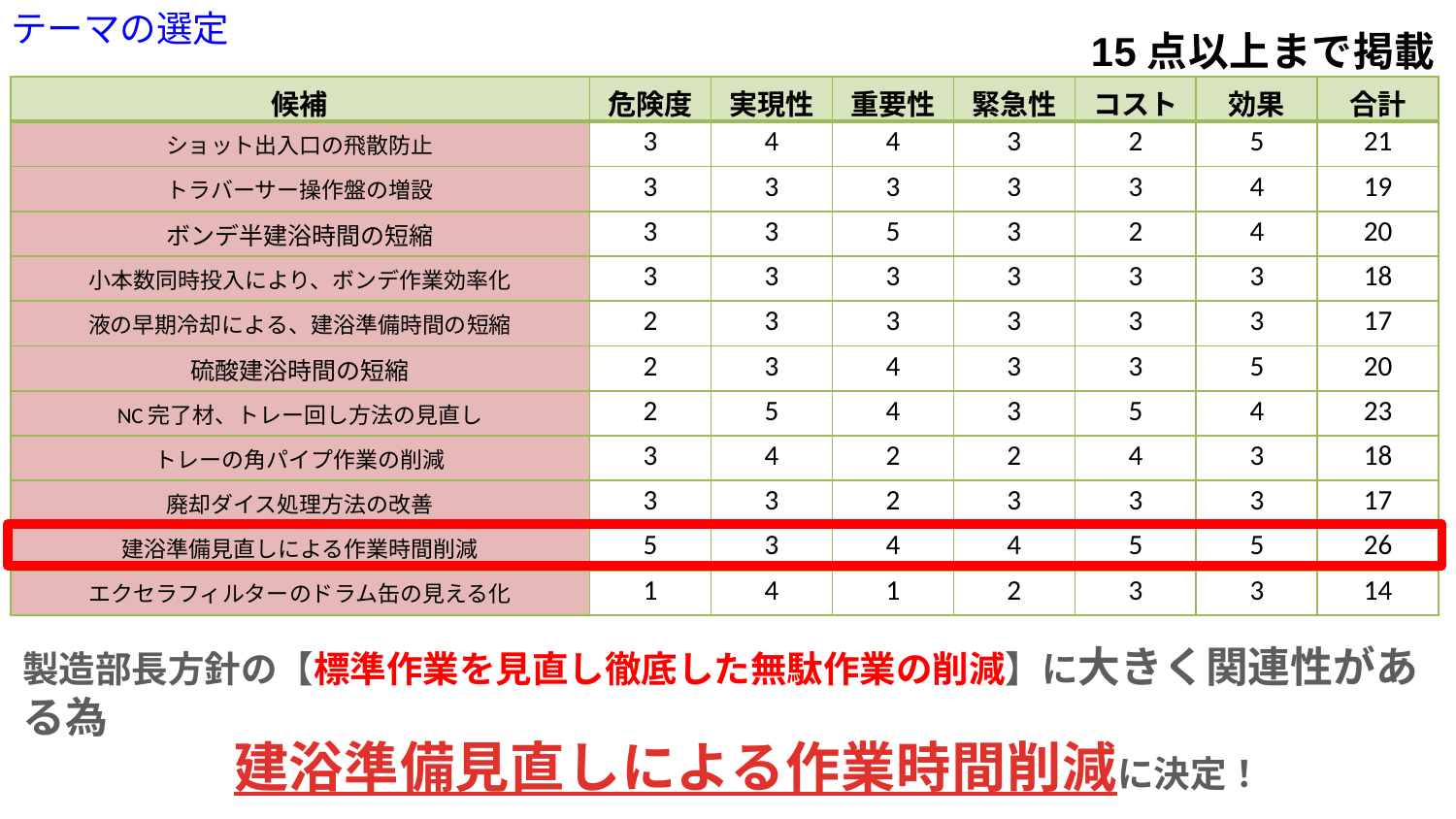

テーマの選定
15点以上まで掲載
| 候補 | 危険度 | 実現性 | 重要性 | 緊急性 | コスト | 効果 | 合計 |
| --- | --- | --- | --- | --- | --- | --- | --- |
| ショット出入口の飛散防止 | 3 | 4 | 4 | 3 | 2 | 5 | 21 |
| トラバーサー操作盤の増設 | 3 | 3 | 3 | 3 | 3 | 4 | 19 |
| ボンデ半建浴時間の短縮 | 3 | 3 | 5 | 3 | 2 | 4 | 20 |
| 小本数同時投入により、ボンデ作業効率化 | 3 | 3 | 3 | 3 | 3 | 3 | 18 |
| 液の早期冷却による、建浴準備時間の短縮 | 2 | 3 | 3 | 3 | 3 | 3 | 17 |
| 硫酸建浴時間の短縮 | 2 | 3 | 4 | 3 | 3 | 5 | 20 |
| NC完了材、トレー回し方法の見直し | 2 | 5 | 4 | 3 | 5 | 4 | 23 |
| トレーの角パイプ作業の削減 | 3 | 4 | 2 | 2 | 4 | 3 | 18 |
| 廃却ダイス処理方法の改善 | 3 | 3 | 2 | 3 | 3 | 3 | 17 |
| 建浴準備見直しによる作業時間削減 | 5 | 3 | 4 | 4 | 5 | 5 | 26 |
| エクセラフィルターのドラム缶の見える化 | 1 | 4 | 1 | 2 | 3 | 3 | 14 |

製造部長方針の【標準作業を見直し徹底した無駄作業の削減】に大きく関連性がある為
建浴準備見直しによる作業時間削減に決定！